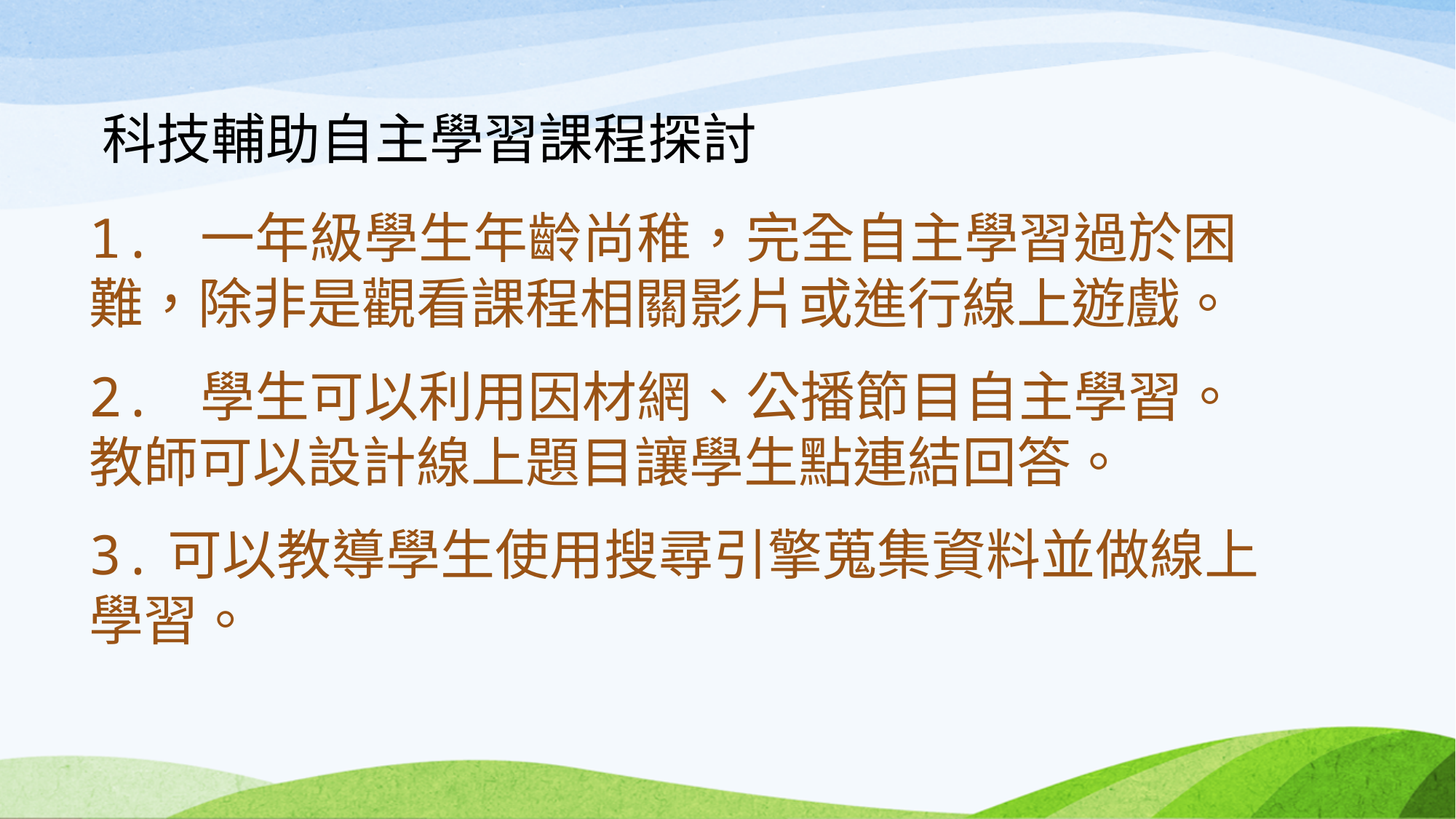

# 科技輔助自主學習課程探討
1. 一年級學生年齡尚稚，完全自主學習過於困難，除非是觀看課程相關影片或進行線上遊戲。
2. 學生可以利用因材網、公播節目自主學習。教師可以設計線上題目讓學生點連結回答。
3.可以教導學生使用搜尋引擎蒐集資料並做線上學習。